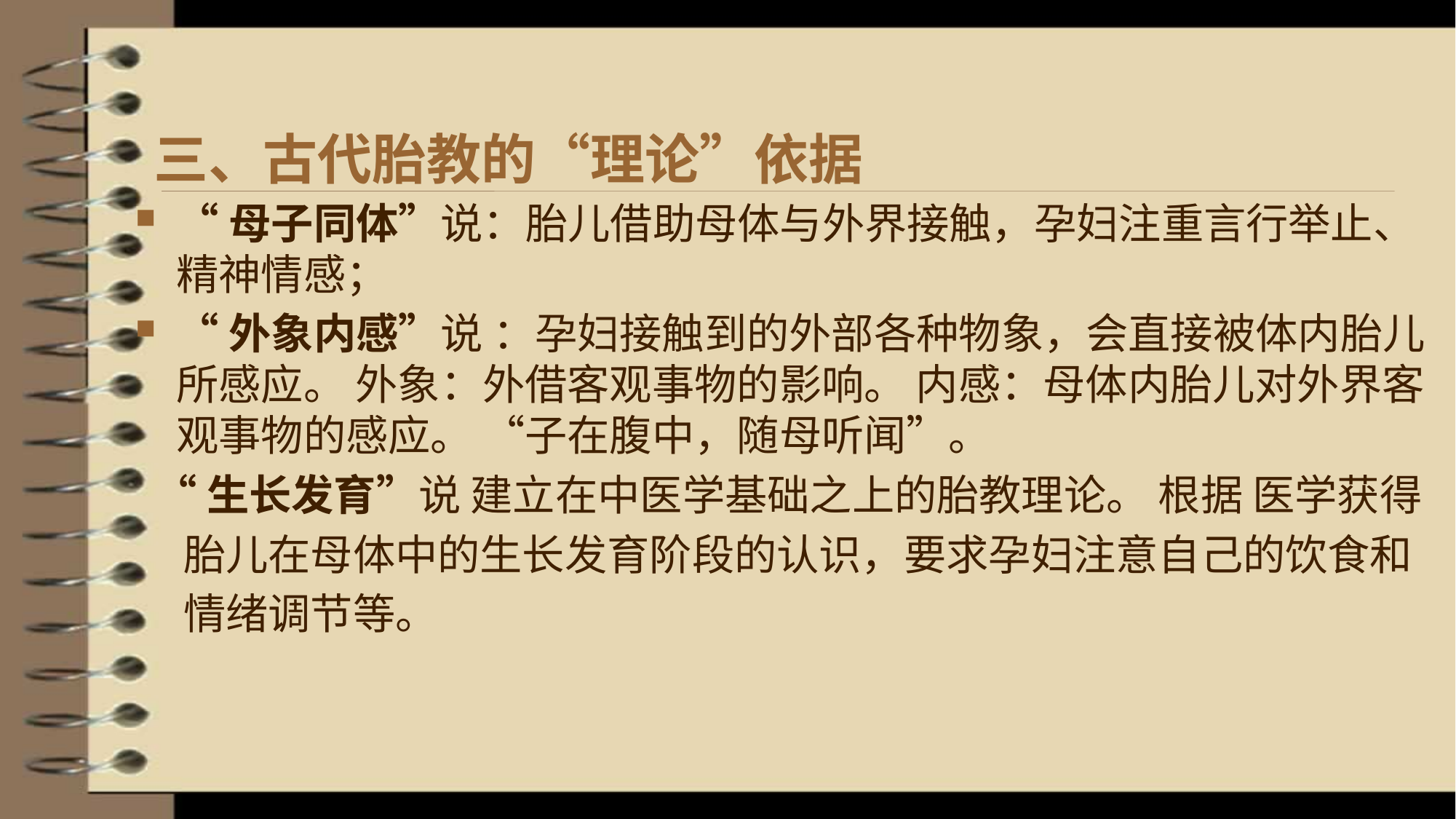

# 三、古代胎教的“理论”依据
“母子同体”说：胎儿借助母体与外界接触，孕妇注重言行举止、精神情感；
“外象内感”说 ：孕妇接触到的外部各种物象，会直接被体内胎儿所感应。 外象：外借客观事物的影响。 内感：母体内胎儿对外界客观事物的感应。 “子在腹中，随母听闻”。
  “生长发育”说 建立在中医学基础之上的胎教理论。 根据 医学获得
    胎儿在母体中的生长发育阶段的认识，要求孕妇注意自己的饮食和
    情绪调节等。